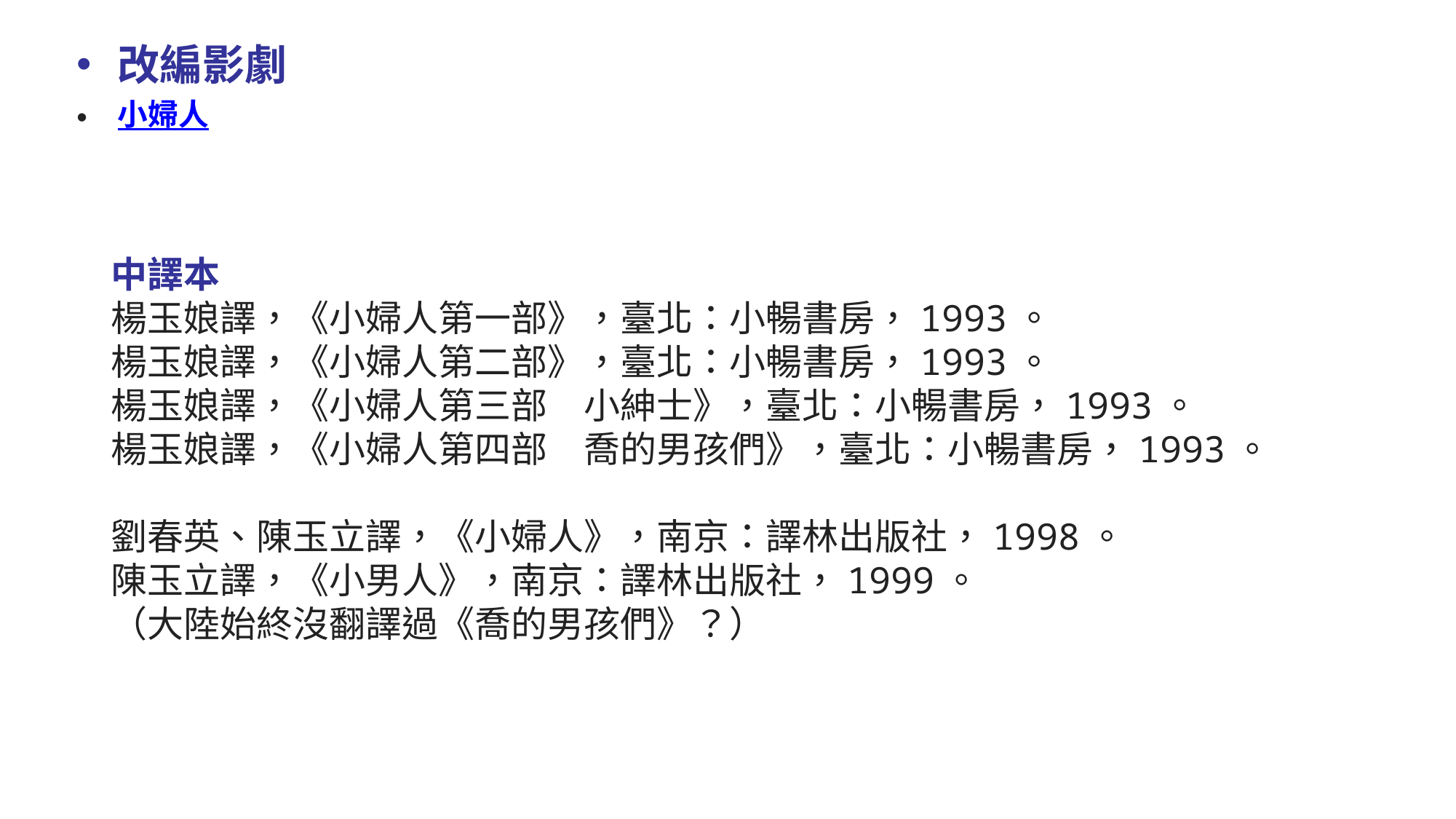

改編影劇
小婦人

中譯本
楊玉娘譯，《小婦人第一部》，臺北：小暢書房，1993。
楊玉娘譯，《小婦人第二部》，臺北：小暢書房，1993。
楊玉娘譯，《小婦人第三部　小紳士》，臺北：小暢書房，1993。
楊玉娘譯，《小婦人第四部　喬的男孩們》，臺北：小暢書房，1993。

劉春英、陳玉立譯，《小婦人》，南京：譯林出版社，1998。
陳玉立譯，《小男人》，南京：譯林出版社，1999。
（大陸始終沒翻譯過《喬的男孩們》？）